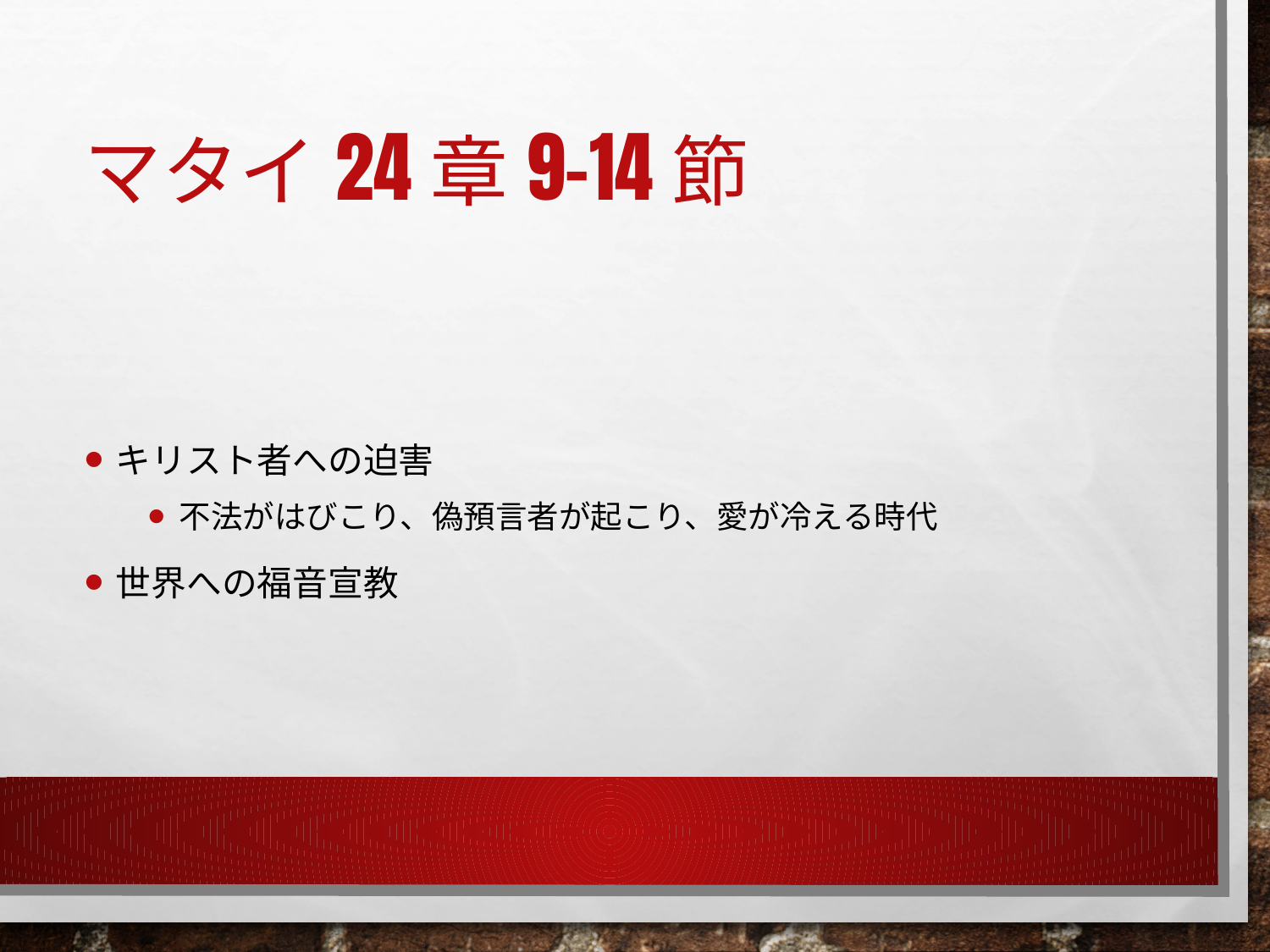

# マタイ24章9‐14節
キリスト者への迫害
不法がはびこり、偽預言者が起こり、愛が冷える時代
世界への福音宣教